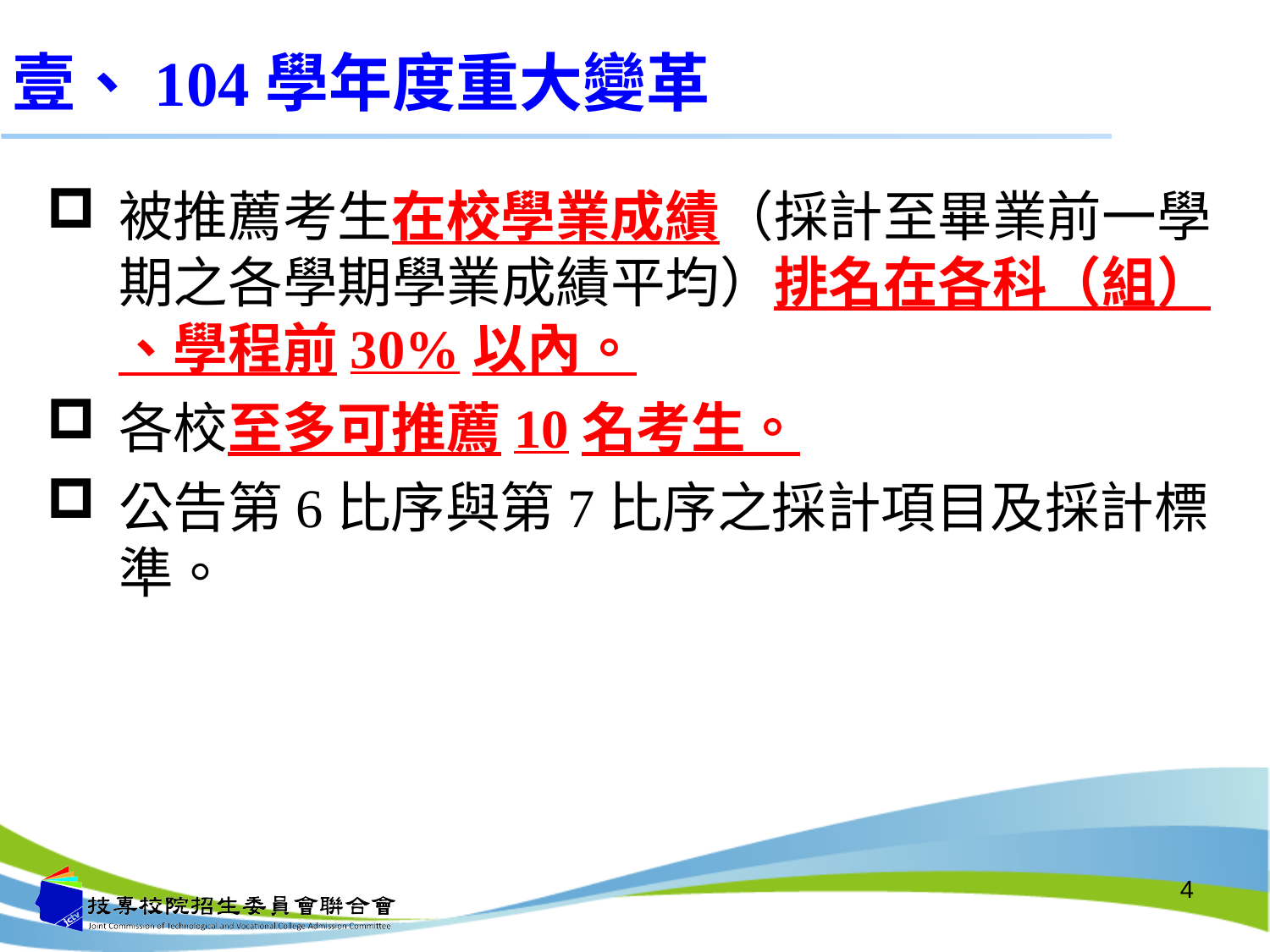

壹、104學年度重大變革
被推薦考生在校學業成績（採計至畢業前一學期之各學期學業成績平均）排名在各科（組）
、學程前30%以內。
各校至多可推薦10名考生。
公告第6比序與第7比序之採計項目及採計標準。
4